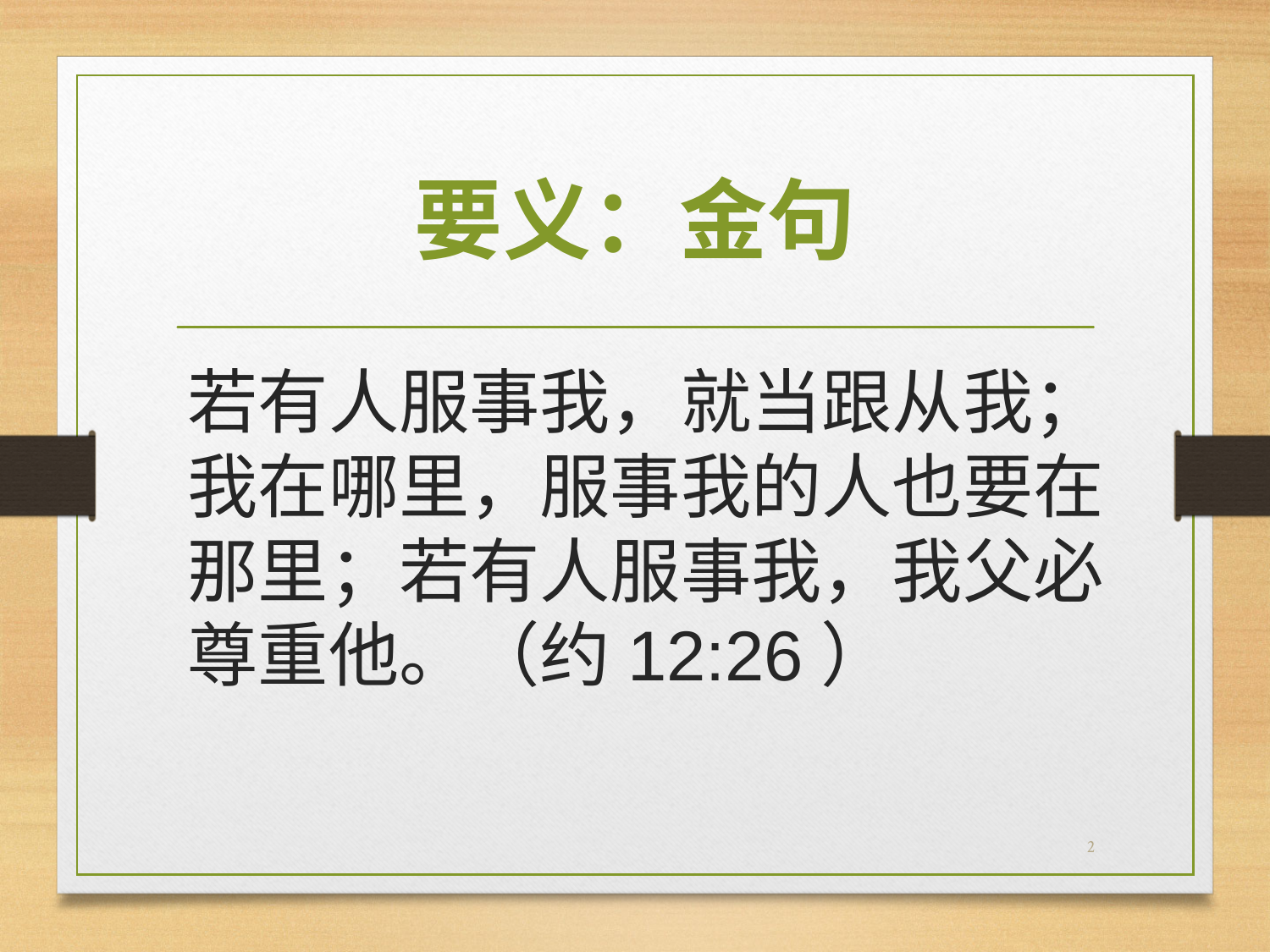

# 要义：金句
若有人服事我，就当跟从我；我在哪里，服事我的人也要在那里；若有人服事我，我父必尊重他。（约12:26）
2